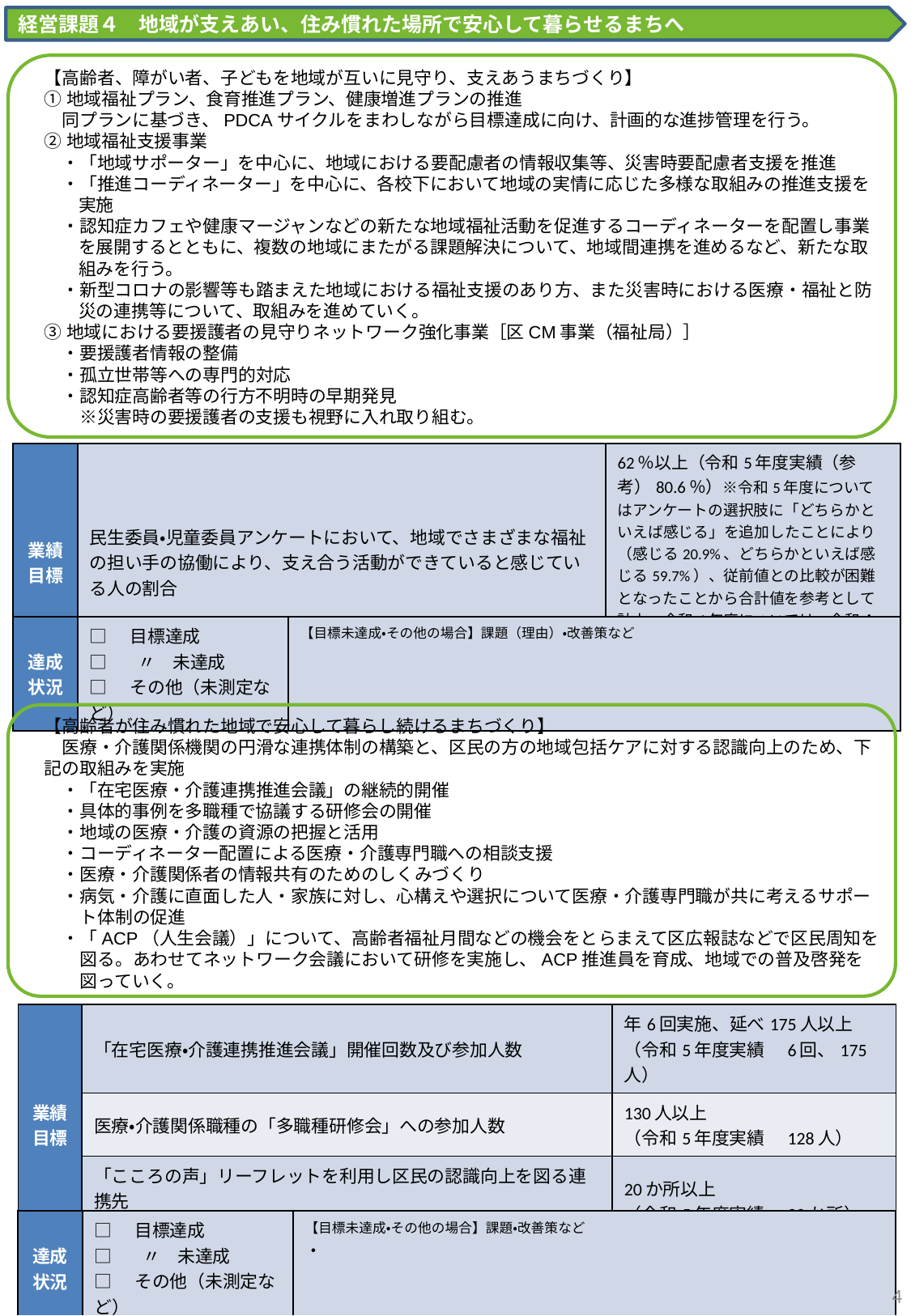

経営課題４　地域が支えあい、住み慣れた場所で安心して暮らせるまちへ

【高齢者、障がい者、子どもを地域が互いに見守り、支えあうまちづくり】
①地域福祉プラン、食育推進プラン、健康増進プランの推進
　同プランに基づき、PDCAサイクルをまわしながら目標達成に向け、計画的な進捗管理を行う。
②地域福祉支援事業
　・「地域サポーター」を中心に、地域における要配慮者の情報収集等、災害時要配慮者支援を推進
　・「推進コーディネーター」を中心に、各校下において地域の実情に応じた多様な取組みの推進支援を実施
　・認知症カフェや健康マージャンなどの新たな地域福祉活動を促進するコーディネーターを配置し事業を展開するとともに、複数の地域にまたがる課題解決について、地域間連携を進めるなど、新たな取組みを行う。
　・新型コロナの影響等も踏まえた地域における福祉支援のあり方、また災害時における医療・福祉と防災の連携等について、取組みを進めていく。
③地域における要援護者の見守りネットワーク強化事業［区CM事業（福祉局）］
　・要援護者情報の整備
　・孤立世帯等への専門的対応
　・認知症高齢者等の行方不明時の早期発見
　　※災害時の要援護者の支援も視野に入れ取り組む。

| 業績目標 | 民生委員・児童委員アンケートにおいて、地域でさまざまな福祉の担い手の協働により、支え合う活動ができていると感じている人の割合 | 62％以上（令和5年度実績（参考）80.6％）※令和5年度についてはアンケートの選択肢に「どちらかといえば感じる」を追加したことにより（感じる20.9%、どちらかといえば感じる59.7%）、従前値との比較が困難となったことから合計値を参考として計上。令和6年度については、令和４年度実績を上回る数値で目標を設定する。 |
| --- | --- | --- |
| 達成状況 | □　目標達成　　 □　 〃　未達成 □　その他（未測定など） | 【目標未達成・その他の場合】課題（理由）・改善策など |
| --- | --- | --- |

【高齢者が住み慣れた地域で安心して暮らし続けるまちづくり】
　医療・介護関係機関の円滑な連携体制の構築と、区民の方の地域包括ケアに対する認識向上のため、下記の取組みを実施
　・「在宅医療・介護連携推進会議」の継続的開催
　・具体的事例を多職種で協議する研修会の開催
　・地域の医療・介護の資源の把握と活用
　・コーディネーター配置による医療・介護専門職への相談支援
　・医療・介護関係者の情報共有のためのしくみづくり
　・病気・介護に直面した人・家族に対し、心構えや選択について医療・介護専門職が共に考えるサポート体制の促進
　・「ACP（人生会議）」について、高齢者福祉月間などの機会をとらまえて区広報誌などで区民周知を図る。あわせてネットワーク会議において研修を実施し、ACP推進員を育成、地域での普及啓発を図っていく。

| 業績目標 | 「在宅医療・介護連携推進会議」開催回数及び参加人数 | 年6回実施、延べ175人以上 （令和5年度実績　6回、175人） |
| --- | --- | --- |
|  | 医療・介護関係職種の「多職種研修会」への参加人数 | 130人以上 （令和5年度実績　128人） |
|  | 「こころの声」リーフレットを利用し区民の認識向上を図る連携先 （地域包括支援センター、訪問看護ステーションなど） | 20か所以上 （令和5年度実績　20か所） |
| 達成状況 | □　目標達成　　 □　 〃　未達成 □　その他（未測定など） | 【目標未達成・その他の場合】課題・改善策など ・ |
| --- | --- | --- |
4